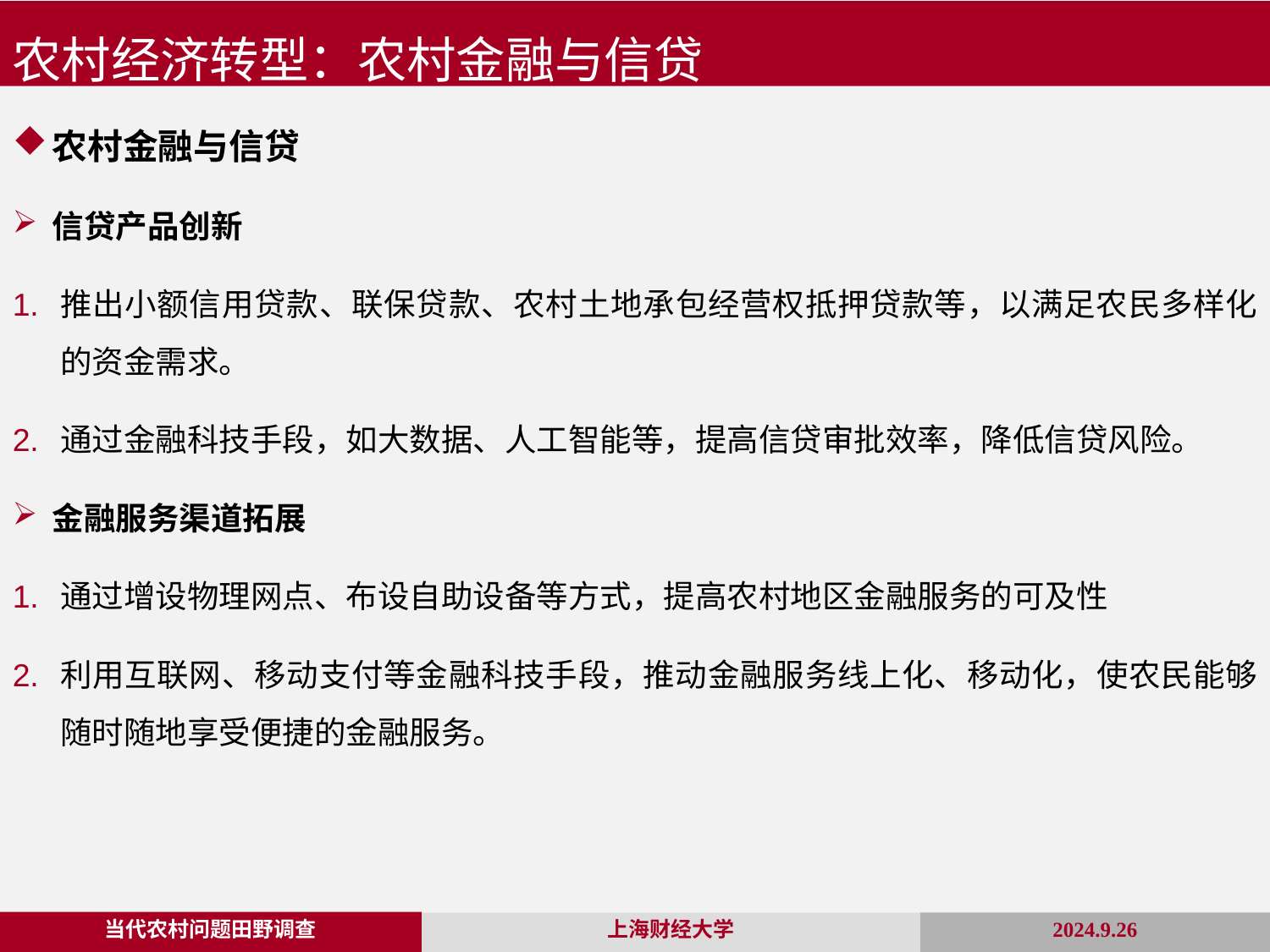

农村经济转型：农村金融与信贷
农村金融与信贷
信贷产品创新
推出小额信用贷款、联保贷款、农村土地承包经营权抵押贷款等，以满足农民多样化的资金需求。
通过金融科技手段，如大数据、人工智能等，提高信贷审批效率，降低信贷风险。
金融服务渠道拓展
通过增设物理网点、布设自助设备等方式，提高农村地区金融服务的可及性
利用互联网、移动支付等金融科技手段，推动金融服务线上化、移动化，使农民能够随时随地享受便捷的金融服务。
当代农村问题田野调查
2024.9.26
上海财经大学